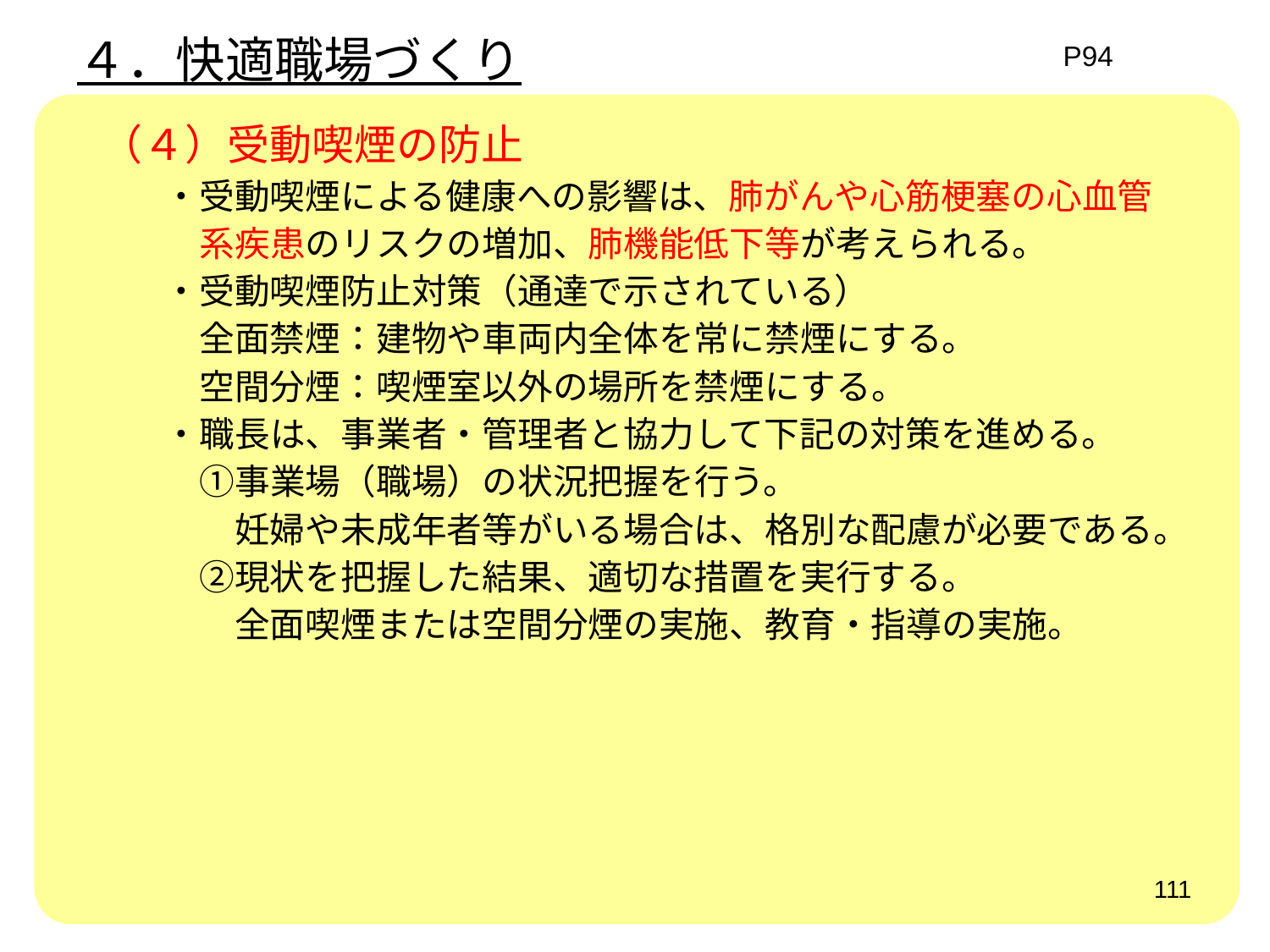

４．快適職場づくり
P94
　（４）受動喫煙の防止
　　　・受動喫煙による健康への影響は、肺がんや心筋梗塞の心血管
　　　　系疾患のリスクの増加、肺機能低下等が考えられる。
　　　・受動喫煙防止対策（通達で示されている）
　　　　全面禁煙：建物や車両内全体を常に禁煙にする。
　　　　空間分煙：喫煙室以外の場所を禁煙にする。
　　　・職長は、事業者・管理者と協力して下記の対策を進める。
　　　　①事業場（職場）の状況把握を行う。
　　　　　妊婦や未成年者等がいる場合は、格別な配慮が必要である。
　　　　②現状を把握した結果、適切な措置を実行する。
　　　　　全面喫煙または空間分煙の実施、教育・指導の実施。

111